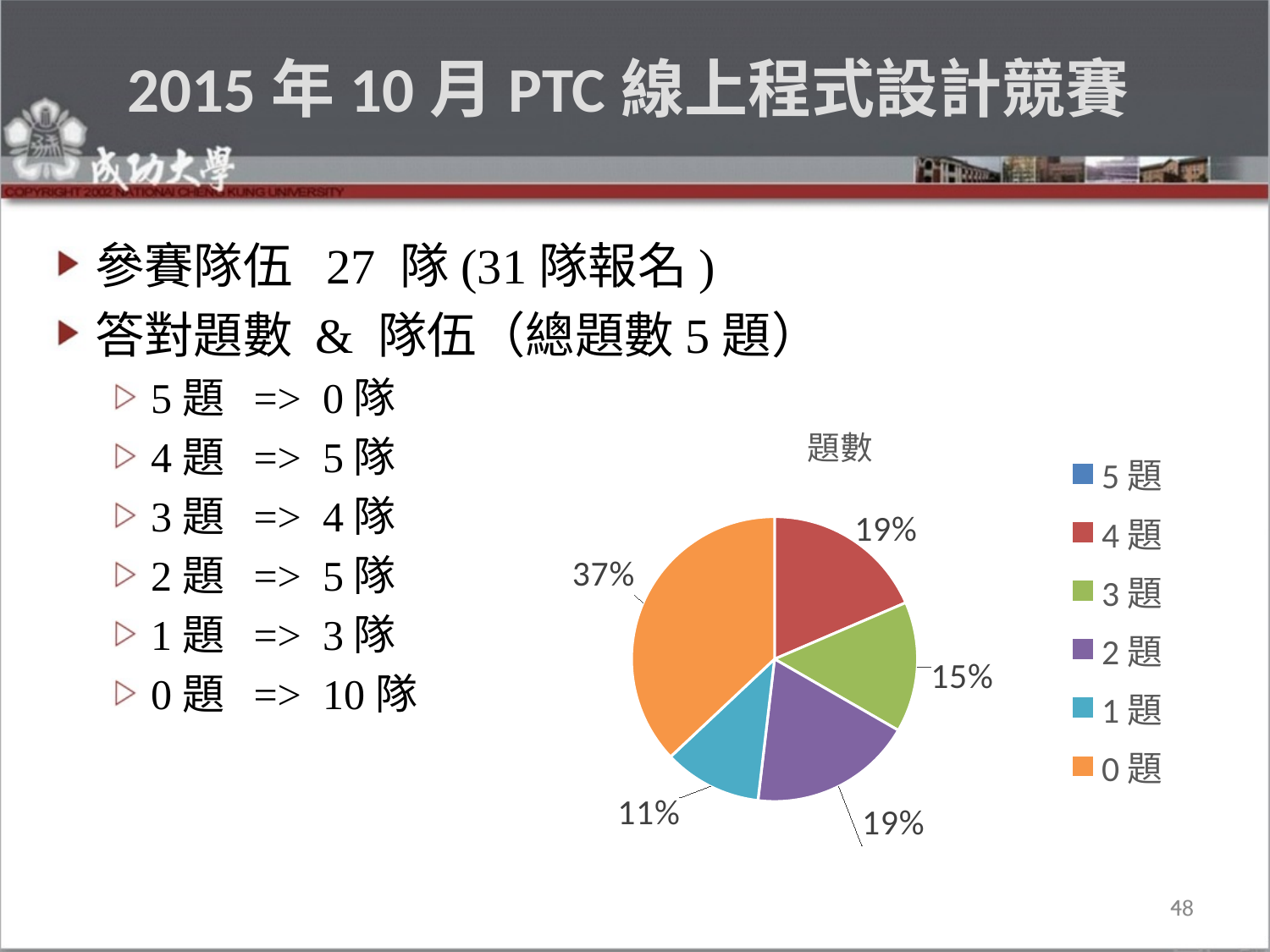

2015年10月PTC線上程式設計競賽
參賽隊伍  27 隊(31隊報名)
答對題數 & 隊伍（總題數5題）
5題  =>  0隊
4題  =>  5隊
3題  =>  4隊
2題  =>  5隊
1題  =>  3隊
0題  =>  10隊

### Chart:

| Category | 題數 |
|---|---|
| 5題 | 0.0 |
| 4題 | 5.0 |
| 3題 | 4.0 |
| 2題 | 5.0 |
| 1題 | 3.0 |
| 0題 | 10.0 |
48